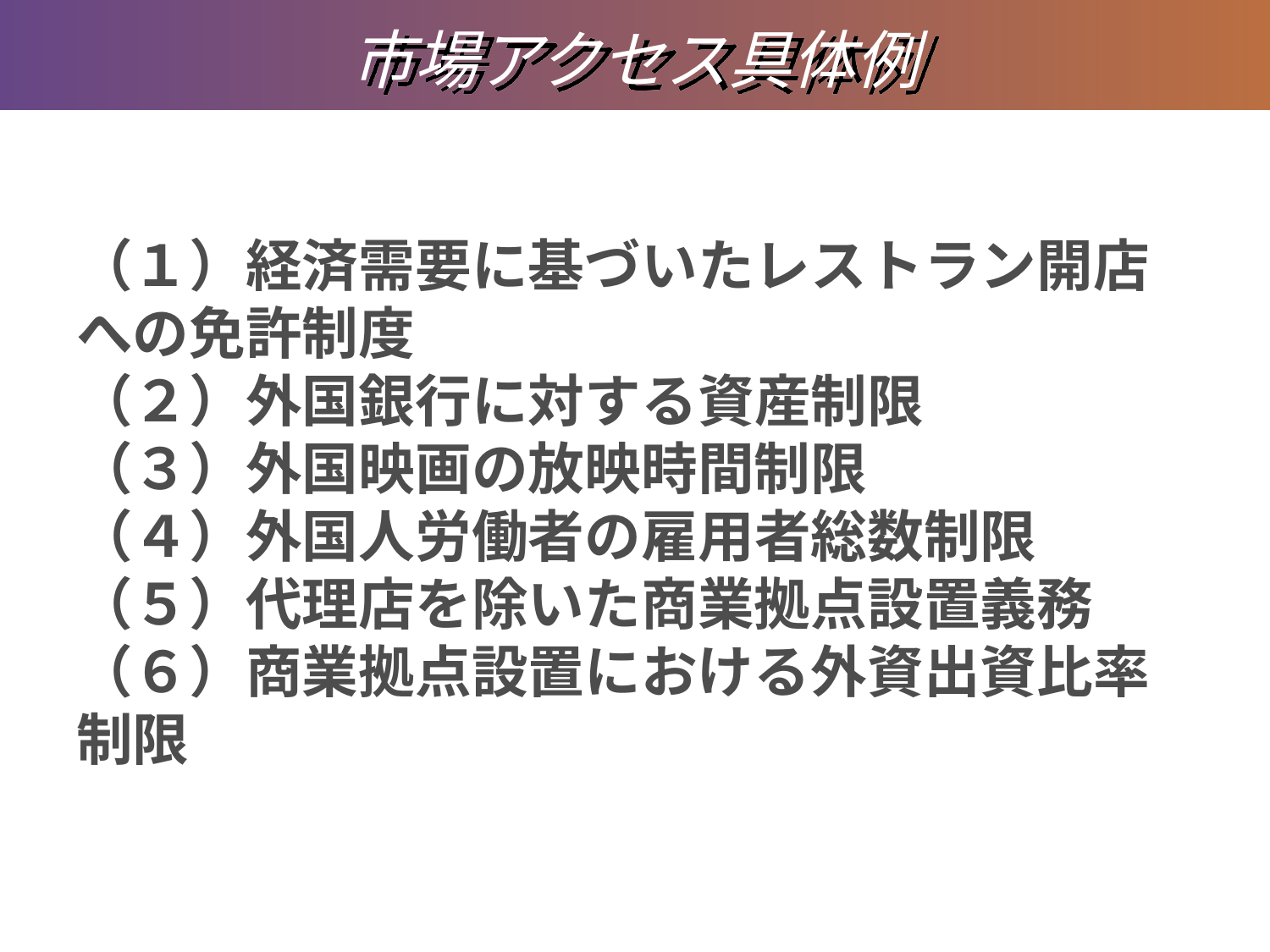

# 市場アクセス具体例
（１）経済需要に基づいたレストラン開店への免許制度
（２）外国銀行に対する資産制限
（３）外国映画の放映時間制限
（４）外国人労働者の雇用者総数制限
（５）代理店を除いた商業拠点設置義務
（６）商業拠点設置における外資出資比率制限